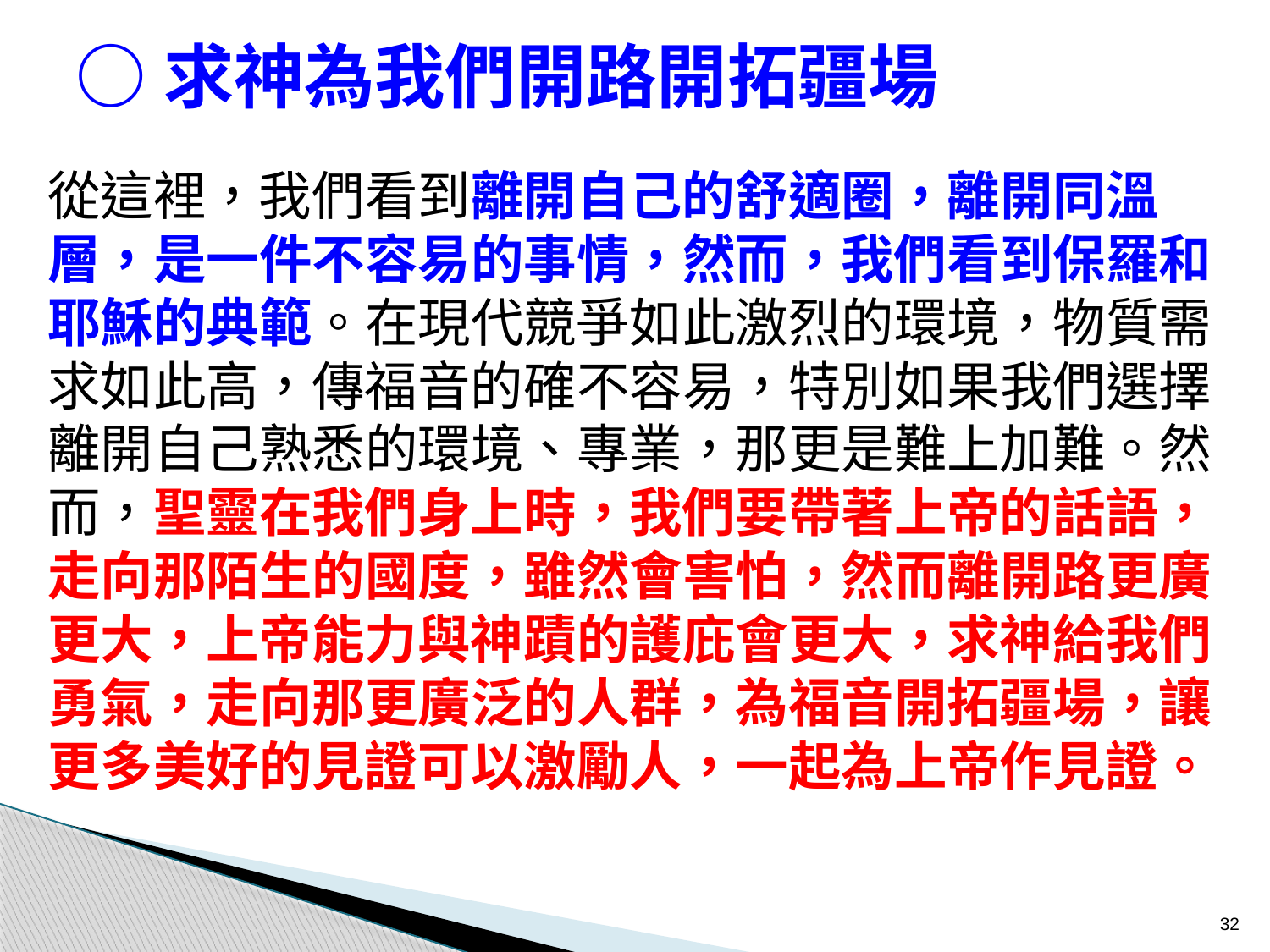

○求神為我們開路開拓疆場
從這裡，我們看到離開自己的舒適圈，離開同溫層，是一件不容易的事情，然而，我們看到保羅和耶穌的典範。在現代競爭如此激烈的環境，物質需求如此高，傳福音的確不容易，特別如果我們選擇離開自己熟悉的環境、專業，那更是難上加難。然而，聖靈在我們身上時，我們要帶著上帝的話語，走向那陌生的國度，雖然會害怕，然而離開路更廣更大，上帝能力與神蹟的護庇會更大，求神給我們勇氣，走向那更廣泛的人群，為福音開拓疆場，讓更多美好的見證可以激勵人，一起為上帝作見證。
32